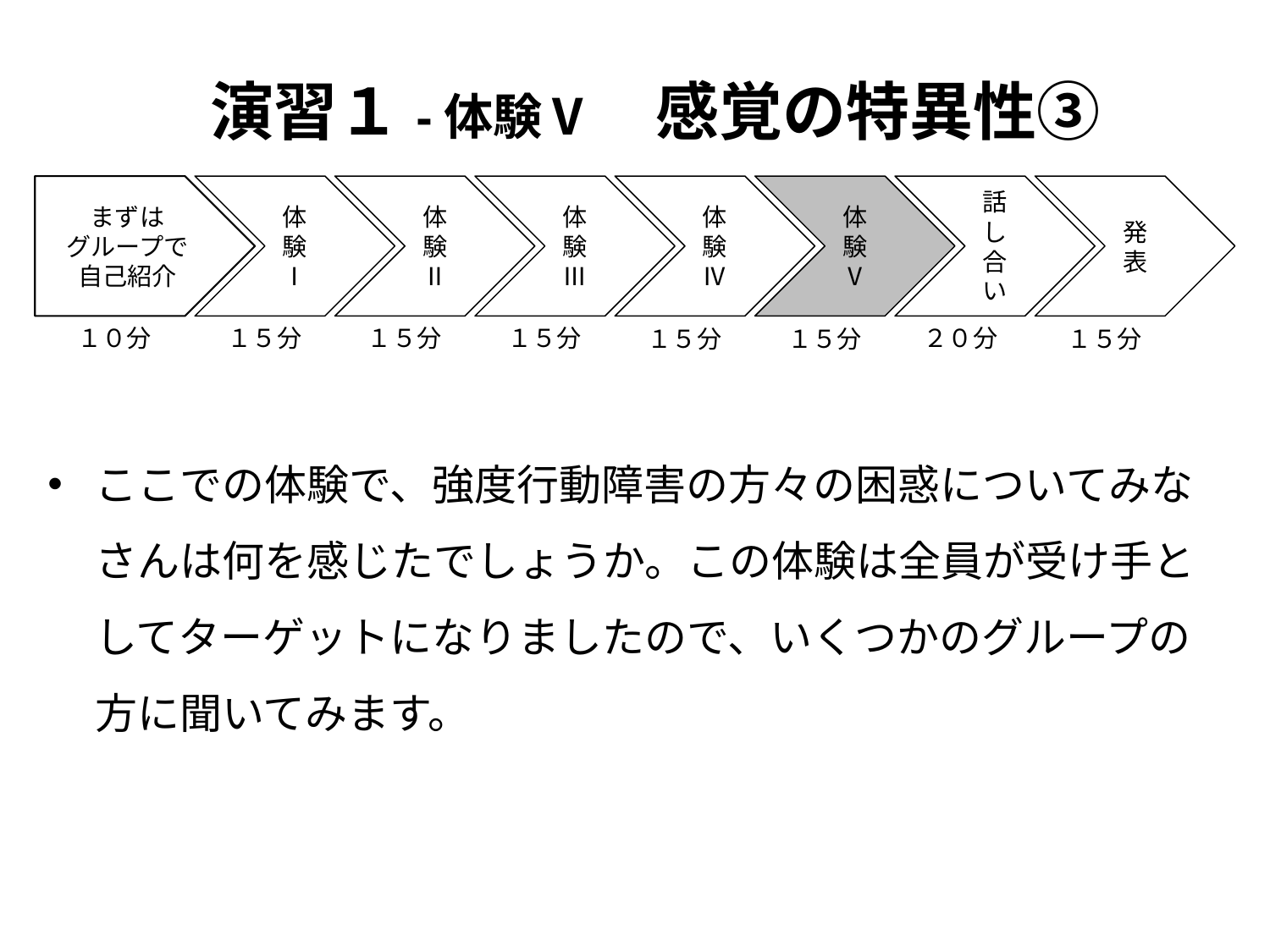

演習１-体験Ⅴ　感覚の特異性③
まずは
グループで
自己紹介
体験Ⅰ
体験Ⅱ
体験Ⅲ
体験Ⅳ
体験Ⅴ
話し合い
発表
２０分
１５分
１０分
１５分
１５分
１５分
１５分
１５分
ここでの体験で、強度行動障害の方々の困惑についてみなさんは何を感じたでしょうか。この体験は全員が受け手としてターゲットになりましたので、いくつかのグループの方に聞いてみます。